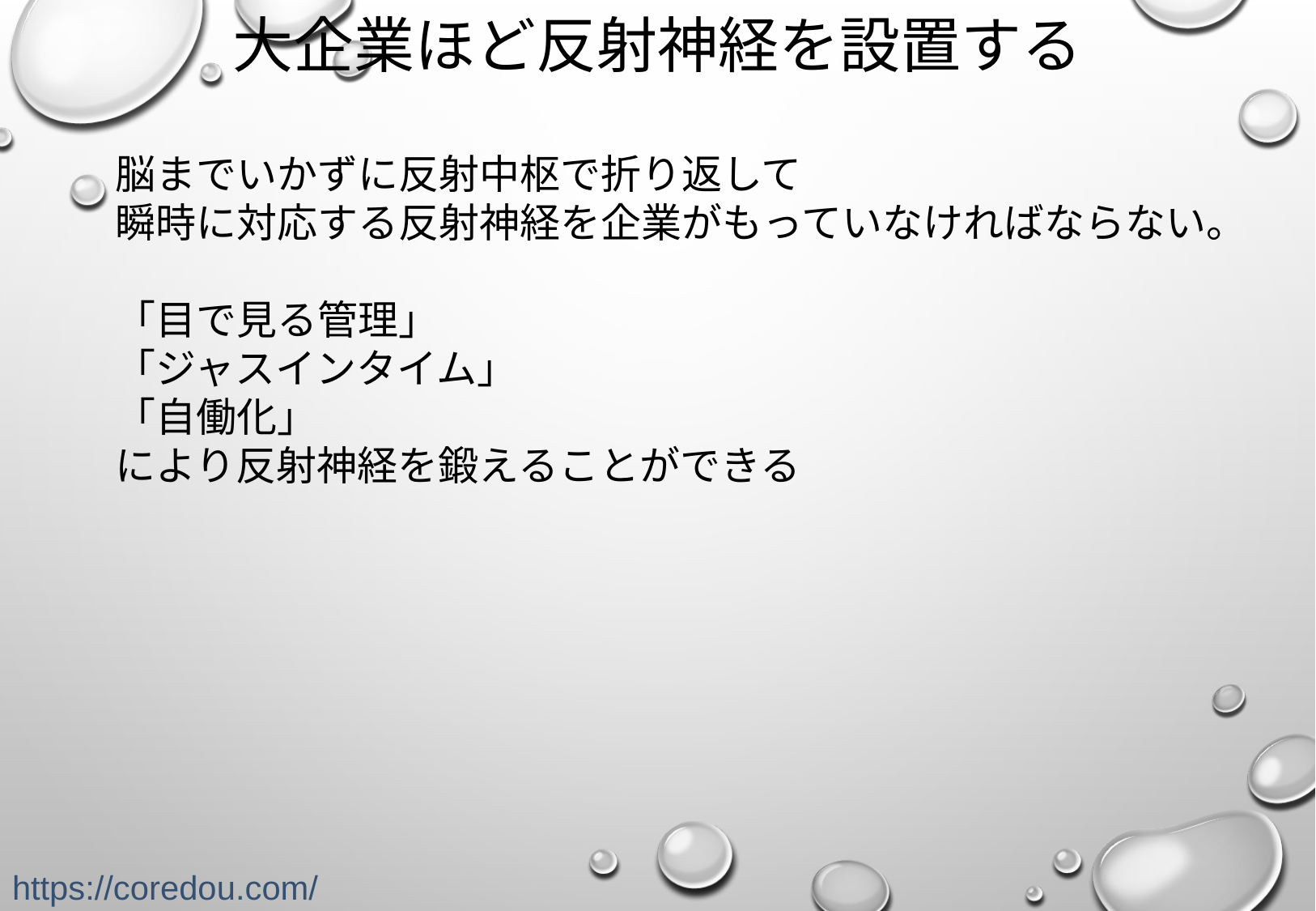

# 大企業ほど反射神経を設置する
脳までいかずに反射中枢で折り返して
瞬時に対応する反射神経を企業がもっていなければならない。

「目で見る管理」
「ジャスインタイム」
「自働化」
により反射神経を鍛えることができる
https://coredou.com/